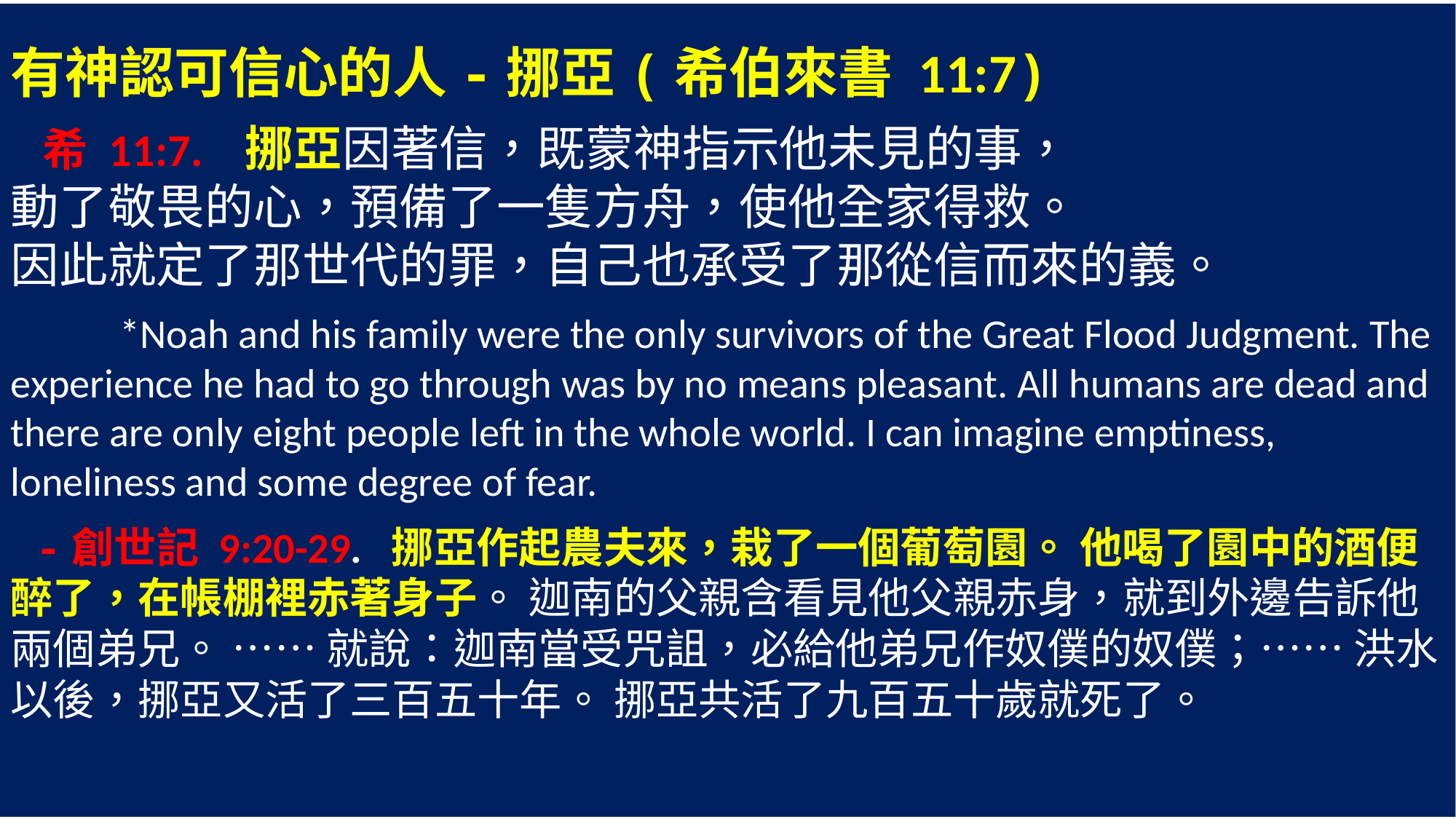

有神認可信心的人-挪亞(希伯來書 11:7)

  希 11:7.   挪亞因著信，既蒙神指示他未見的事，
動了敬畏的心，預備了一隻方舟，使他全家得救。
因此就定了那世代的罪，自己也承受了那從信而來的義。

	*Noah and his family were the only survivors of the Great Flood Judgment. The experience he had to go through was by no means pleasant. All humans are dead and there are only eight people left in the whole world. I can imagine emptiness, loneliness and some degree of fear.

 -創世記 9:20-29.  挪亞作起農夫來，栽了一個葡萄園。 他喝了園中的酒便醉了，在帳棚裡赤著身子。 迦南的父親含看見他父親赤身，就到外邊告訴他兩個弟兄。 …… 就說：迦南當受咒詛，必給他弟兄作奴僕的奴僕；…… 洪水以後，挪亞又活了三百五十年。 挪亞共活了九百五十歲就死了。